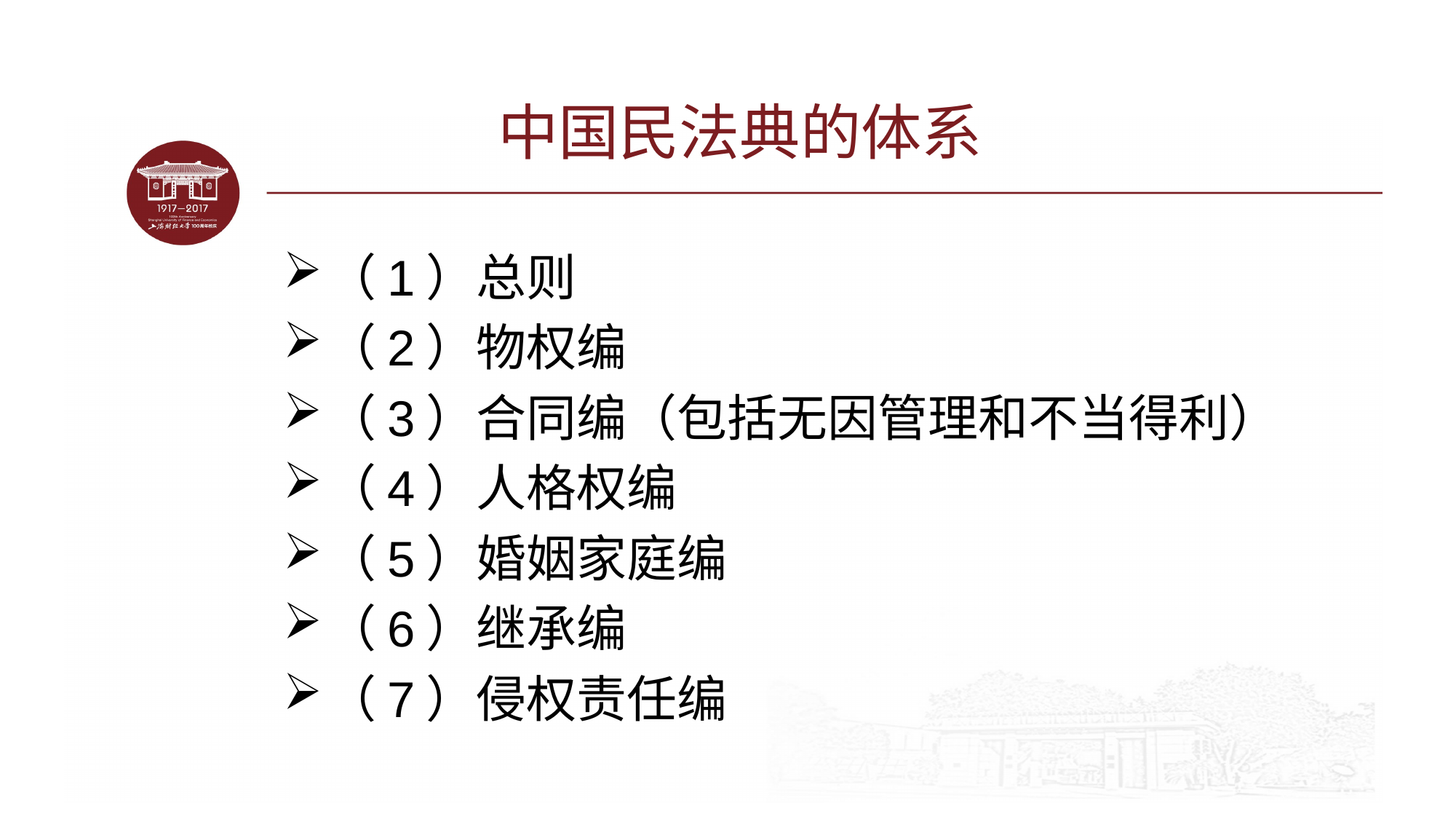

# 中国民法典的体系
（1）总则
（2）物权编
（3）合同编（包括无因管理和不当得利）
（4）人格权编
（5）婚姻家庭编
（6）继承编
（7）侵权责任编